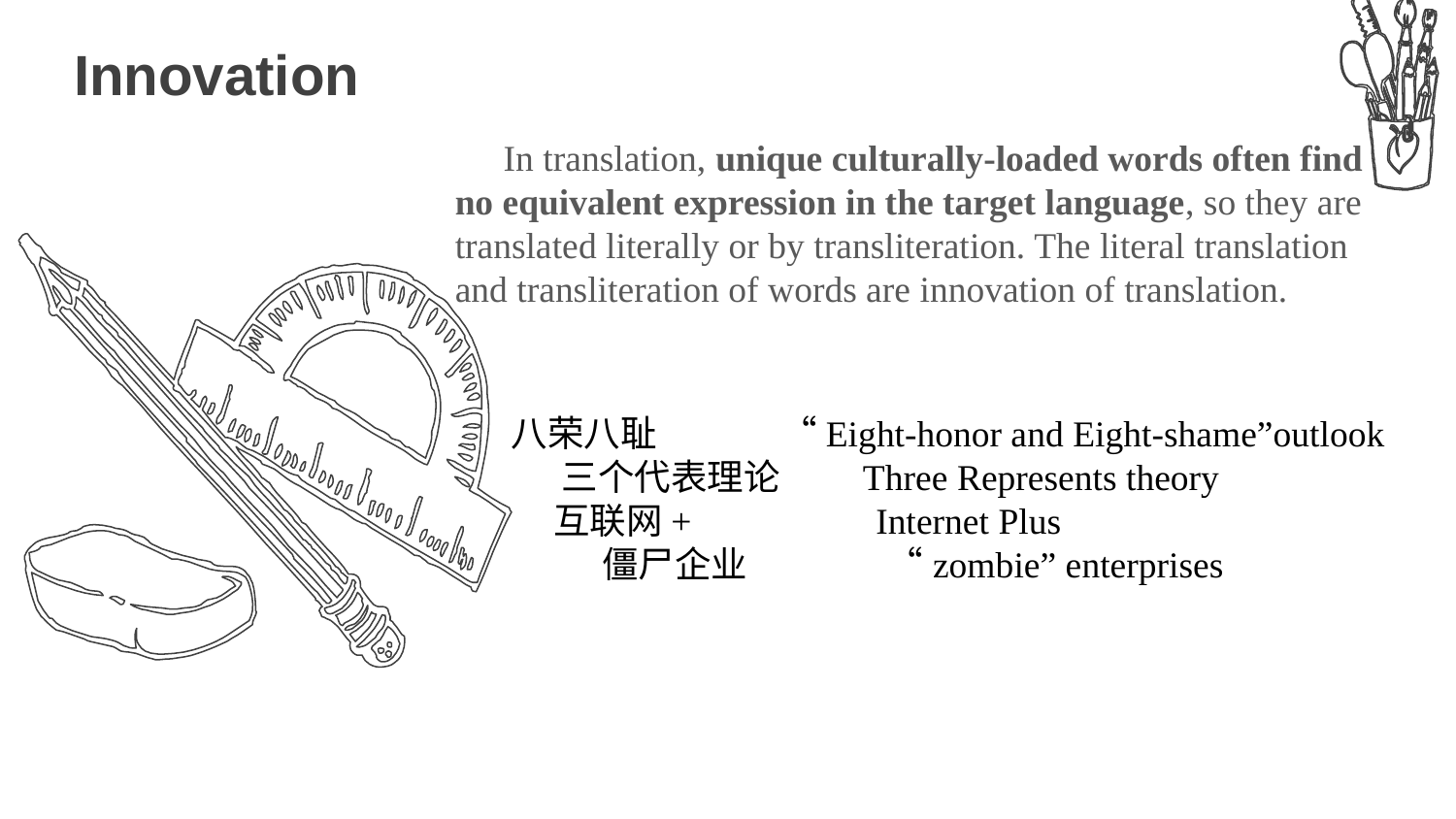

Innovation
In translation, unique culturally-loaded words often find no equivalent expression in the target language, so they are translated literally or by transliteration. The literal translation and transliteration of words are innovation of translation.

八荣八耻               “Eight-honor and Eight-shame”outlook            三个代表理论         Three Represents theory                                 互联网+                    Internet Plus                                                  僵尸企业                 “zombie” enterprises